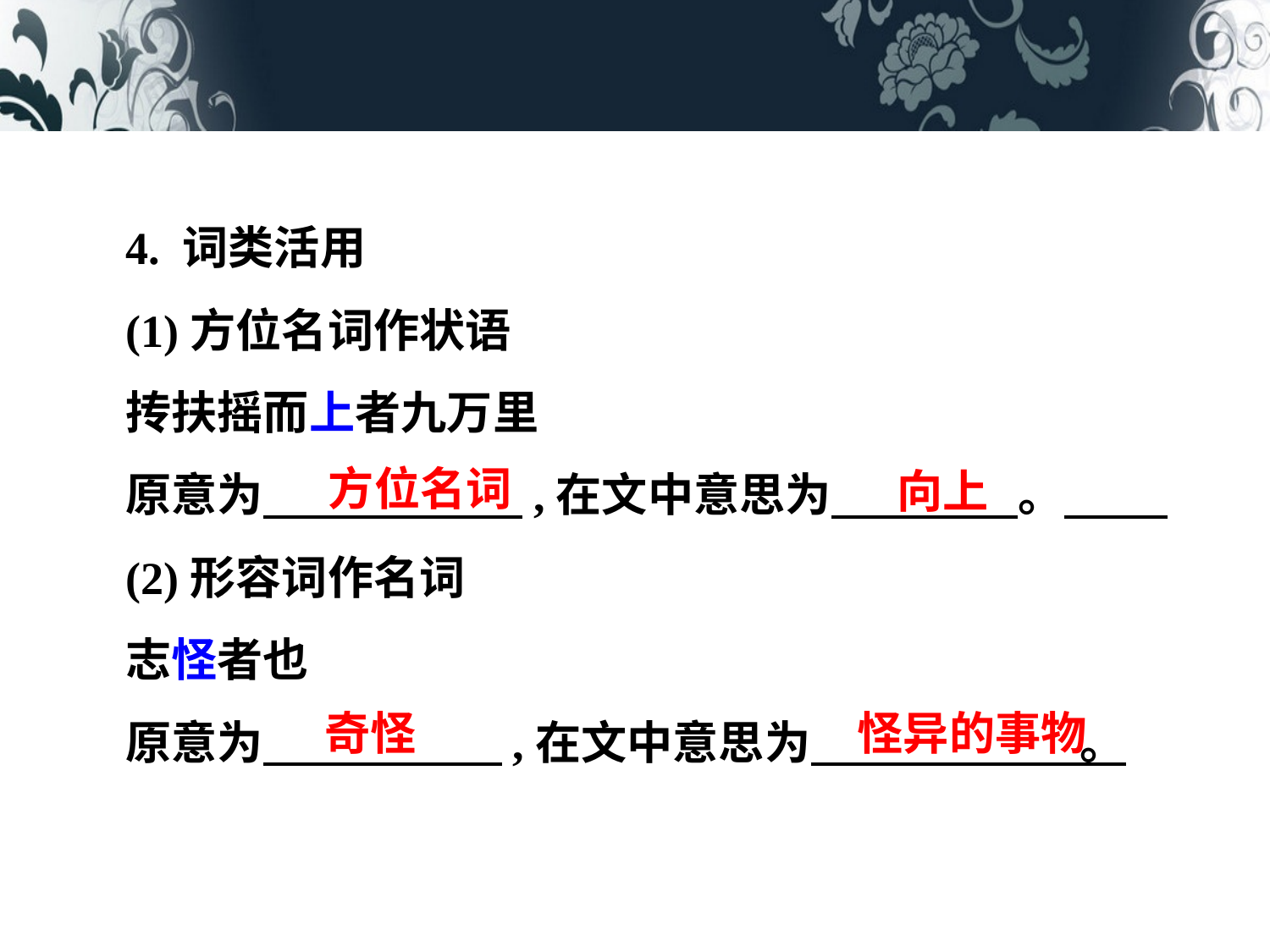

4. 词类活用
(1)方位名词作状语
抟扶摇而上者九万里
原意为                         ,在文中意思为                  。
(2)形容词作名词
志怪者也
原意为                       ,在文中意思为                          。
方位名词
向上
奇怪
怪异的事物